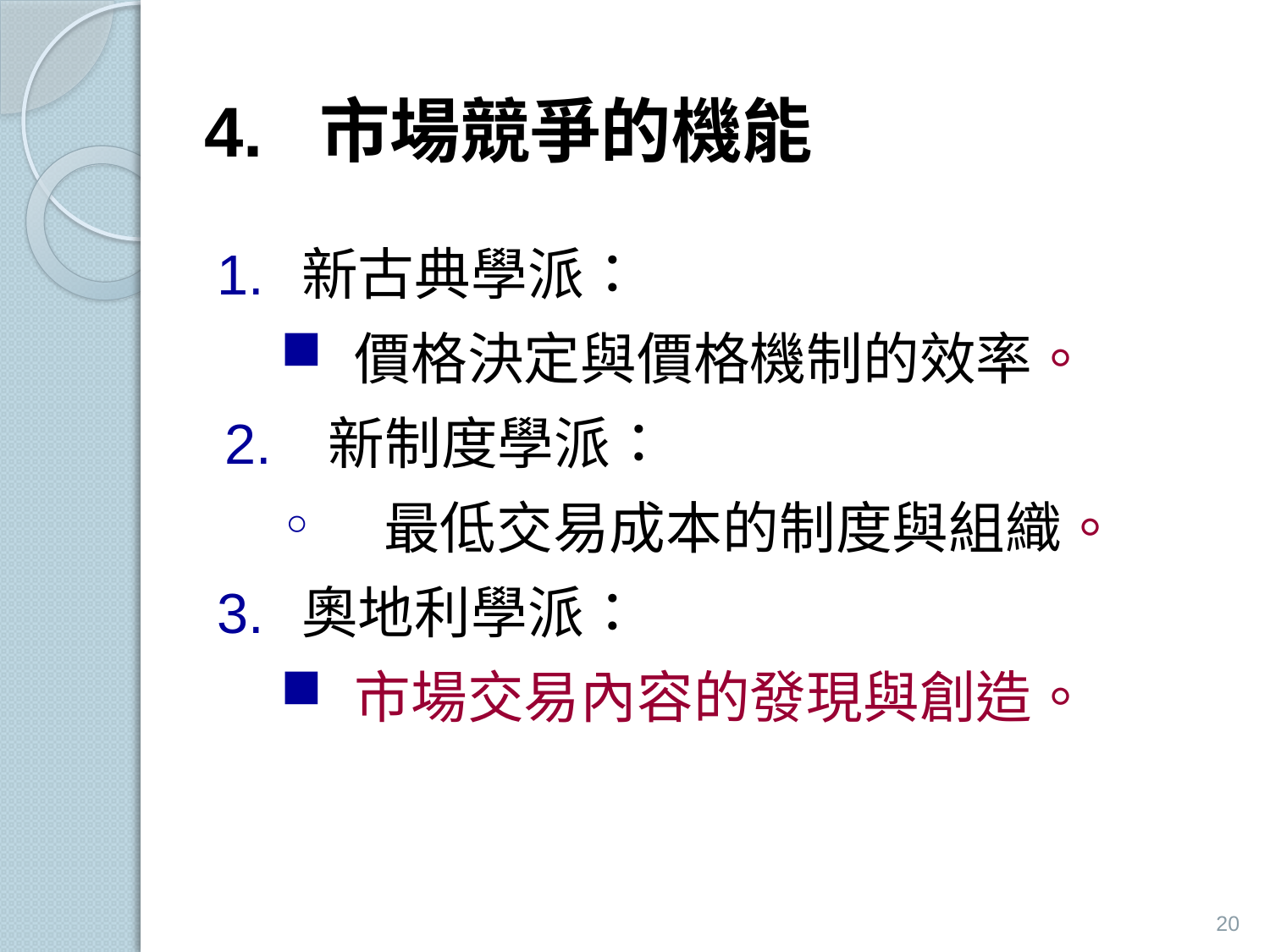

# 4.  市場競爭的機能
新古典學派：
價格決定與價格機制的效率。
新制度學派：
最低交易成本的制度與組織。
奧地利學派：
市場交易內容的發現與創造。
20